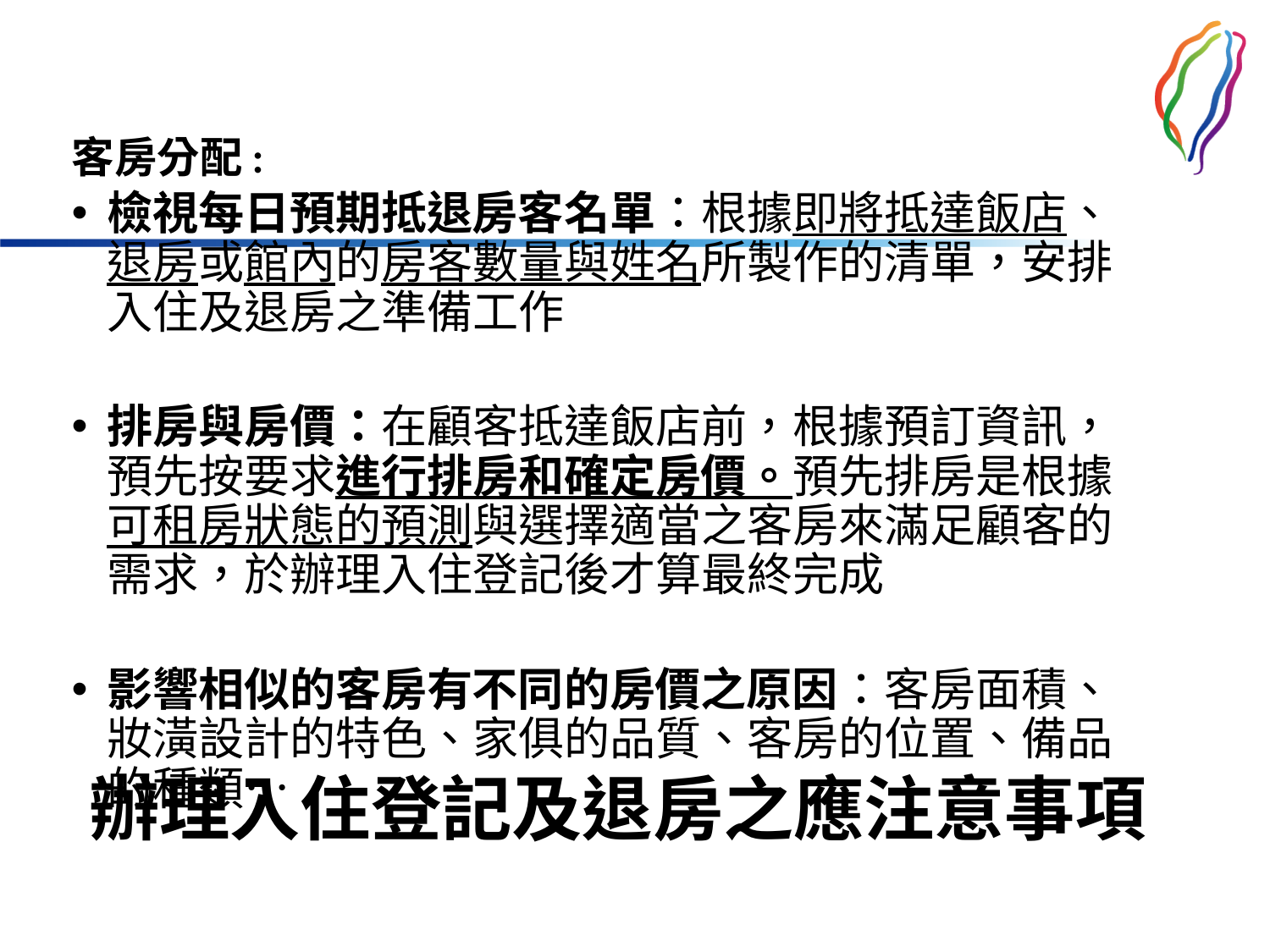

客房分配:
檢視每日預期抵退房客名單：根據即將抵達飯店、退房或館內的房客數量與姓名所製作的清單，安排入住及退房之準備工作

排房與房價：在顧客抵達飯店前，根據預訂資訊，預先按要求進行排房和確定房價。預先排房是根據可租房狀態的預測與選擇適當之客房來滿足顧客的需求，於辦理入住登記後才算最終完成

影響相似的客房有不同的房價之原因：客房面積、妝潢設計的特色、家俱的品質、客房的位置、備品的種類…
# 辦理入住登記及退房之應注意事項